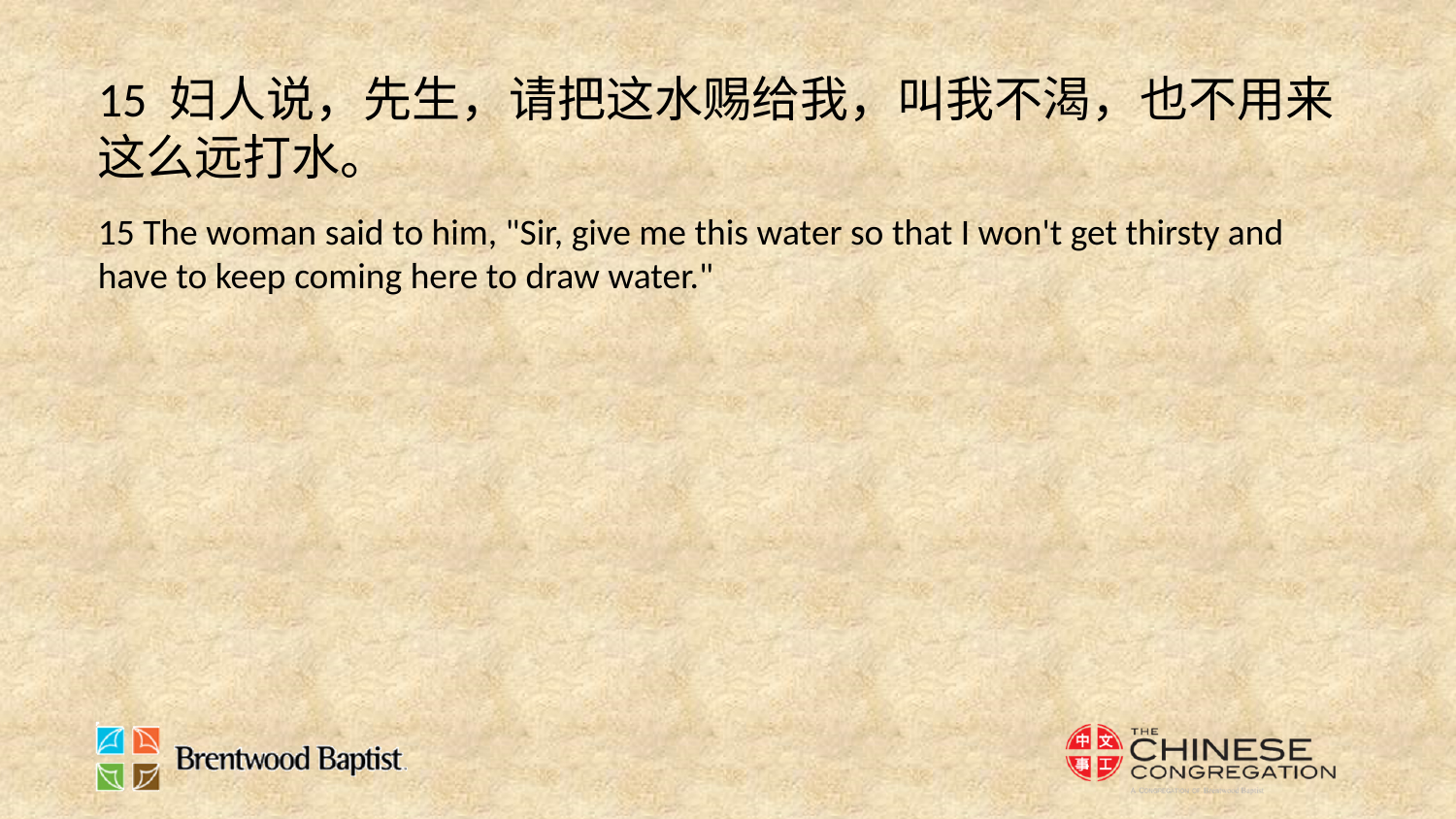

15 妇人说，先生，请把这水赐给我，叫我不渴，也不用来这么远打水。

15 The woman said to him, "Sir, give me this water so that I won't get thirsty and have to keep coming here to draw water."